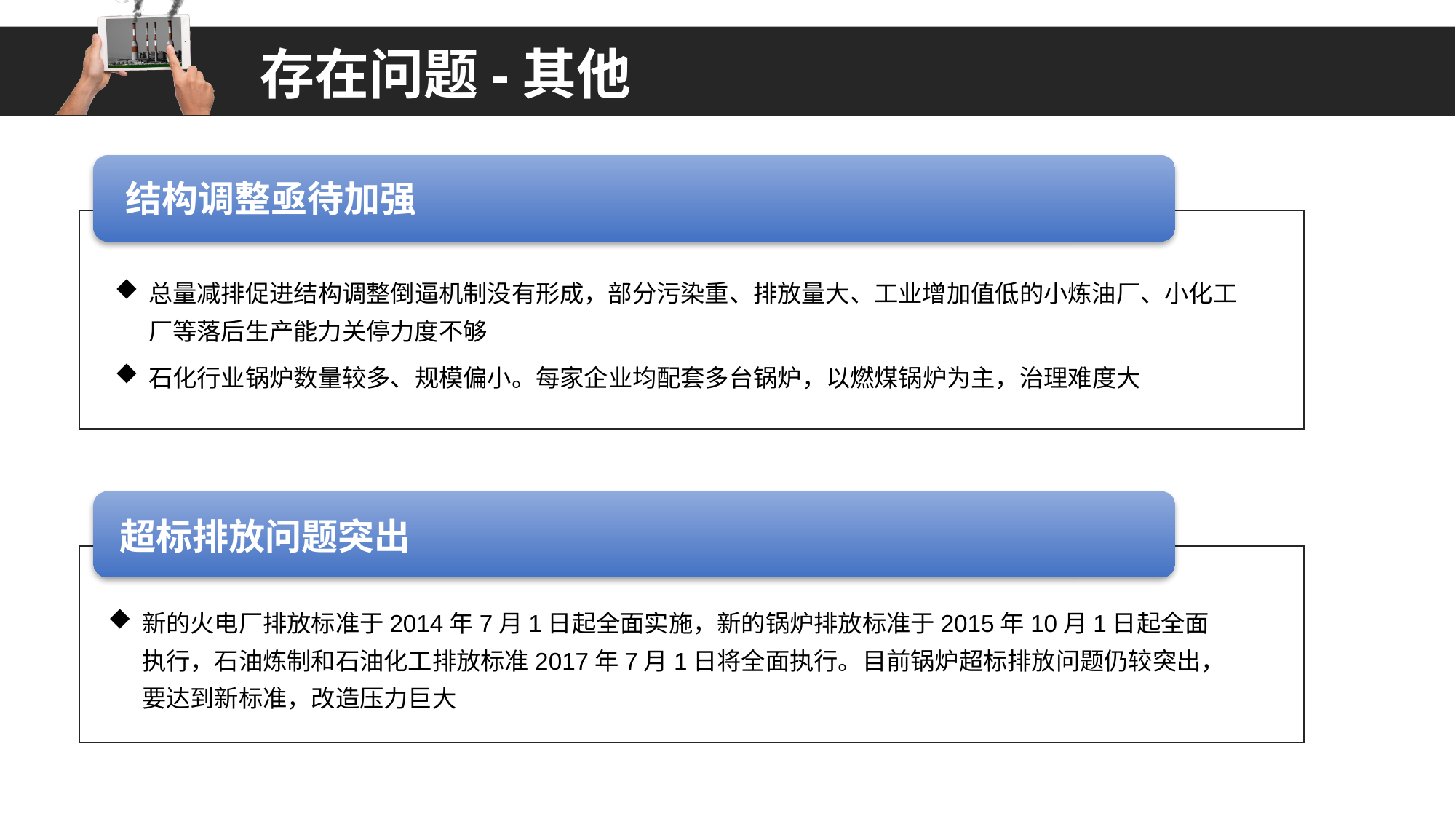

存在问题-其他

结构调整亟待加强

总量减排促进结构调整倒逼机制没有形成，部分污染重、排放量大、工业增加值低的小炼油厂、小化工厂等落后生产能力关停力度不够
石化行业锅炉数量较多、规模偏小。每家企业均配套多台锅炉，以燃煤锅炉为主，治理难度大

超标排放问题突出

新的火电厂排放标准于2014年7月1日起全面实施，新的锅炉排放标准于2015年10月1日起全面执行，石油炼制和石油化工排放标准2017年7月1日将全面执行。目前锅炉超标排放问题仍较突出，要达到新标准，改造压力巨大